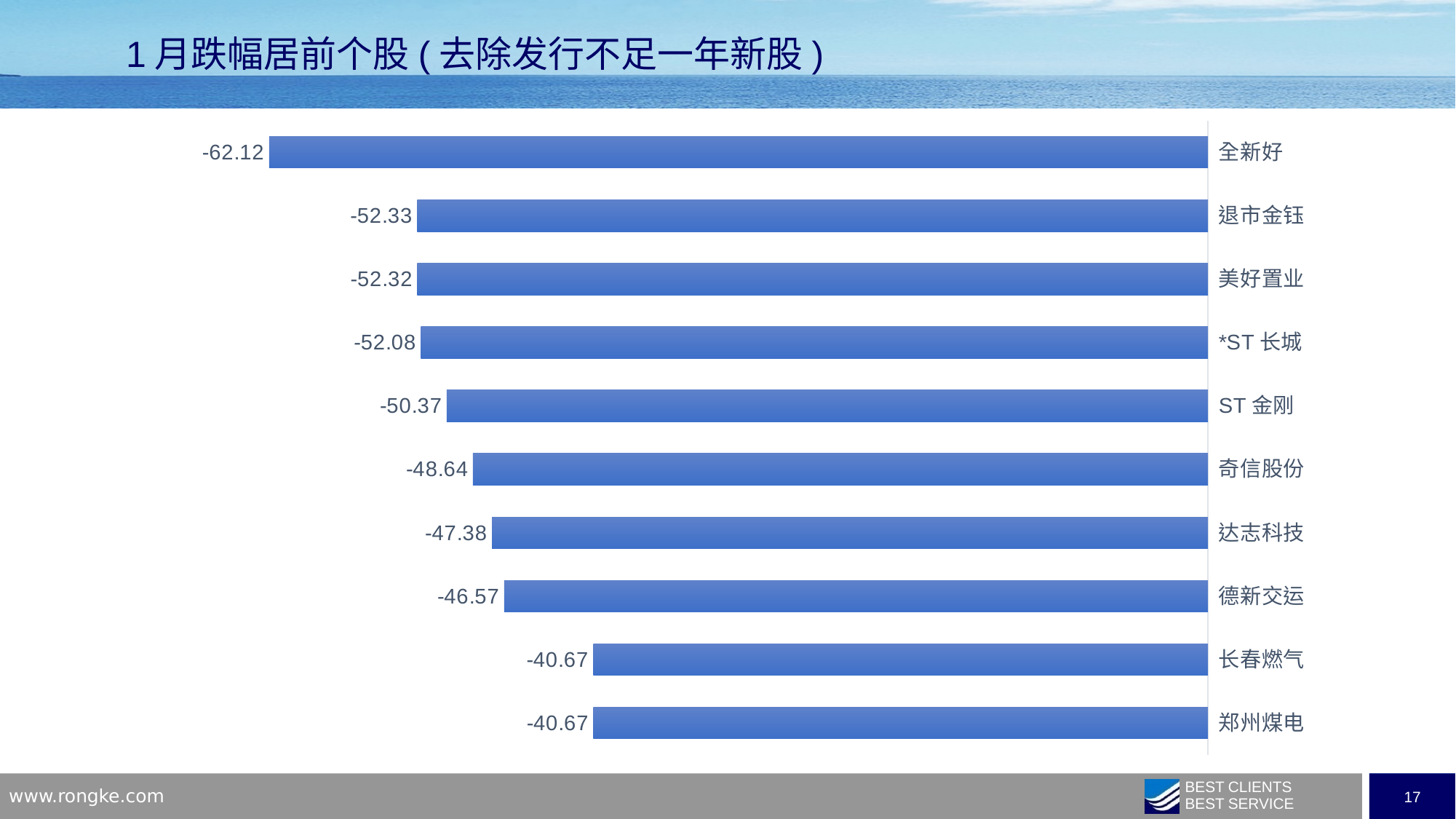

1月跌幅居前个股(去除发行不足一年新股)

### Chart

| Category |  |
|---|---|
| 郑州煤电 | -40.6652 |
| 长春燃气 | -40.6682 |
| 德新交运 | -46.5726 |
| 达志科技 | -47.38 |
| 奇信股份 | -48.6379 |
| ST金刚 | -50.365 |
| *ST长城 | -52.0833 |
| 美好置业 | -52.3196 |
| 退市金钰 | -52.3256 |
| 全新好 | -62.1234 |